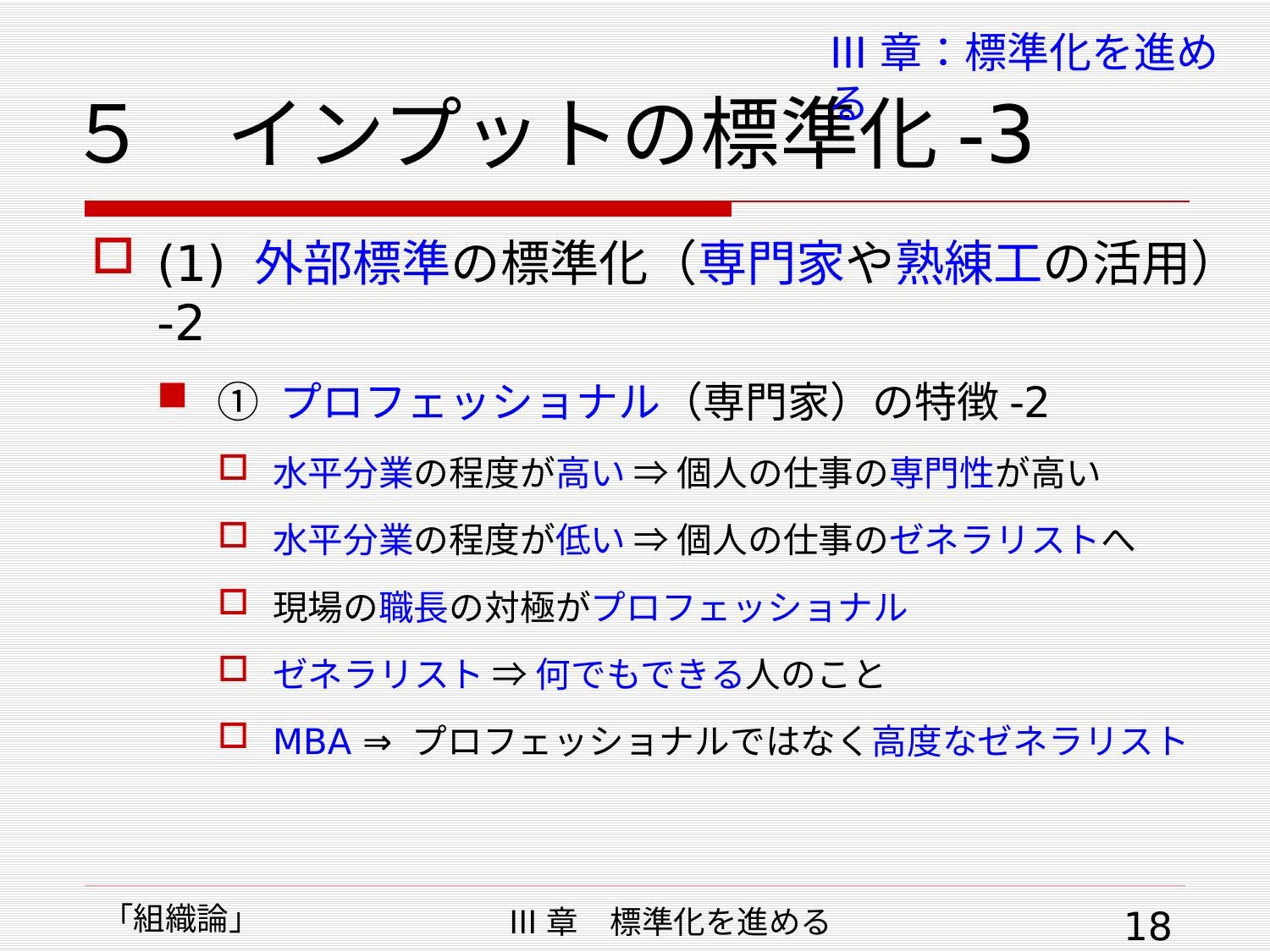

# ５　インプットの標準化-3
Ⅲ章：標準化を進める
(1) 外部標準の標準化（専門家や熟練工の活用）-2
① プロフェッショナル（専門家）の特徴-2
水平分業の程度が高い ⇒ 個人の仕事の専門性が高い
水平分業の程度が低い ⇒ 個人の仕事のゼネラリストへ
現場の職長の対極がプロフェッショナル
ゼネラリスト ⇒ 何でもできる人のこと
MBA ⇒ プロフェッショナルではなく高度なゼネラリスト

「組織論」
Ⅲ章　標準化を進める
18